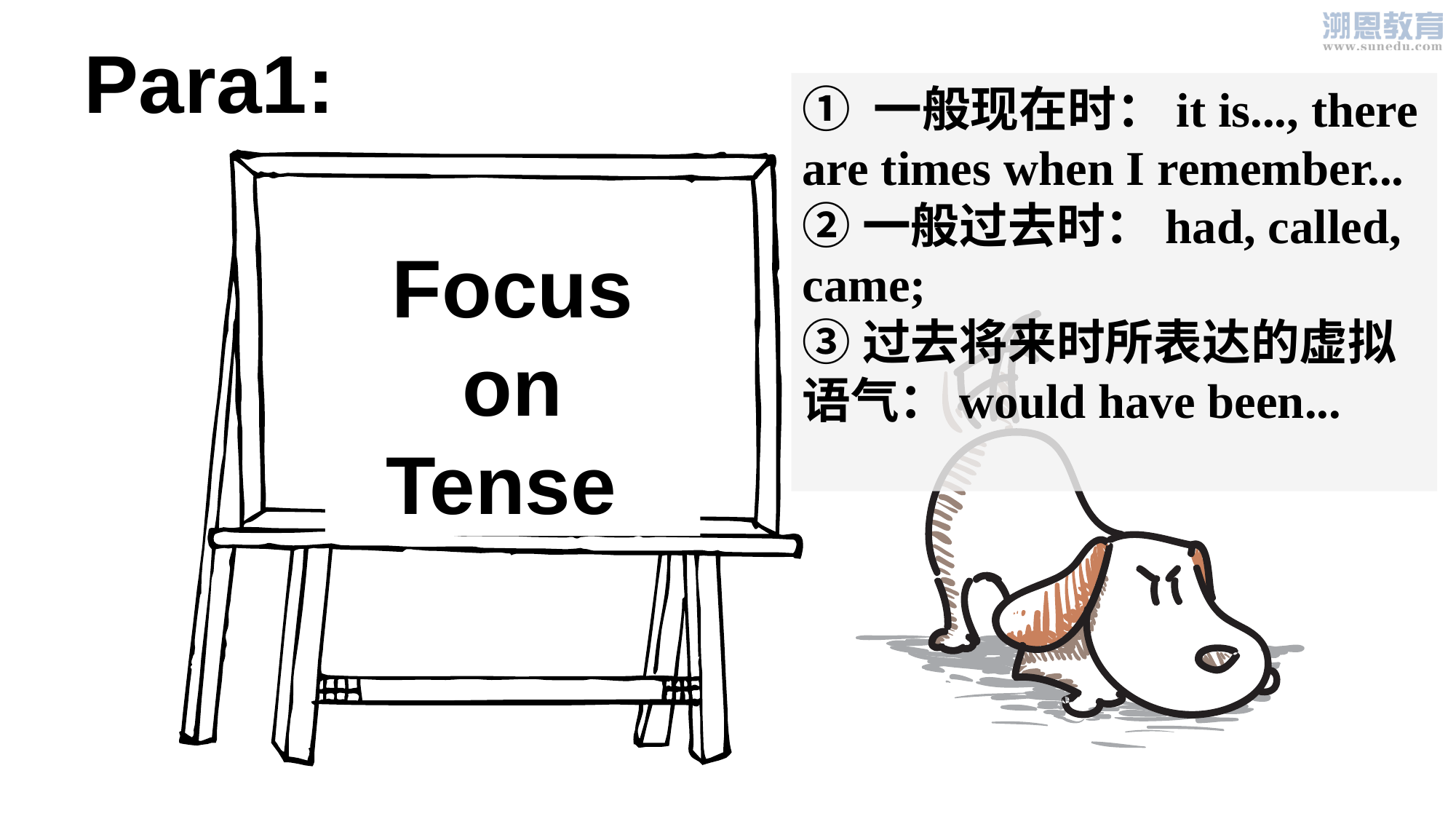

Para1:
① 一般现在时：it is..., there are times when I remember...
②一般过去时：had, called, came;
③过去将来时所表达的虚拟语气：would have been...

Focus on
Tense